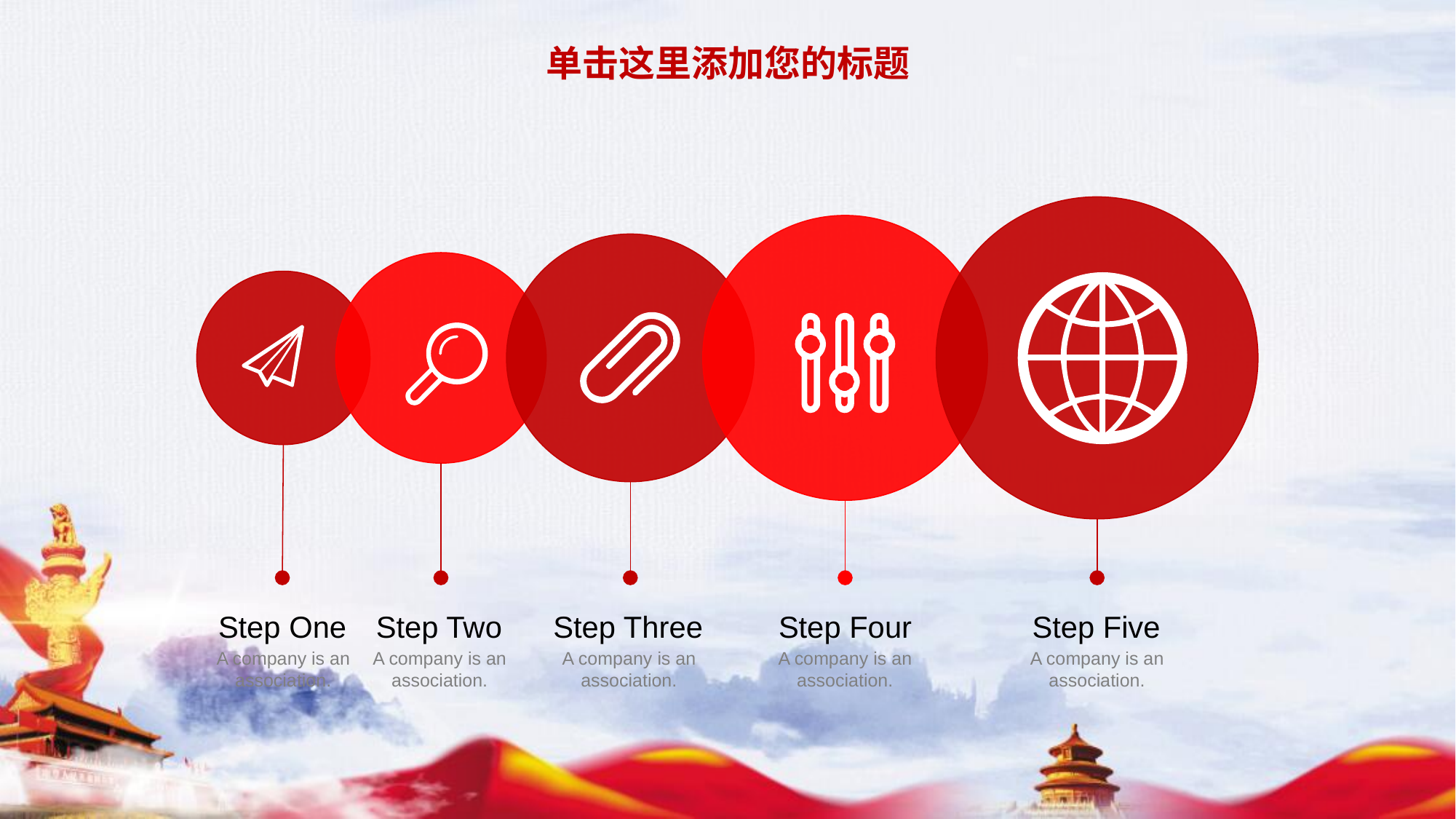

单击这里添加您的标题

Step One
Step Two
Step Three
Step Four
Step Five
A company is an association.
A company is an association.
A company is an association.
A company is an association.
A company is an association.